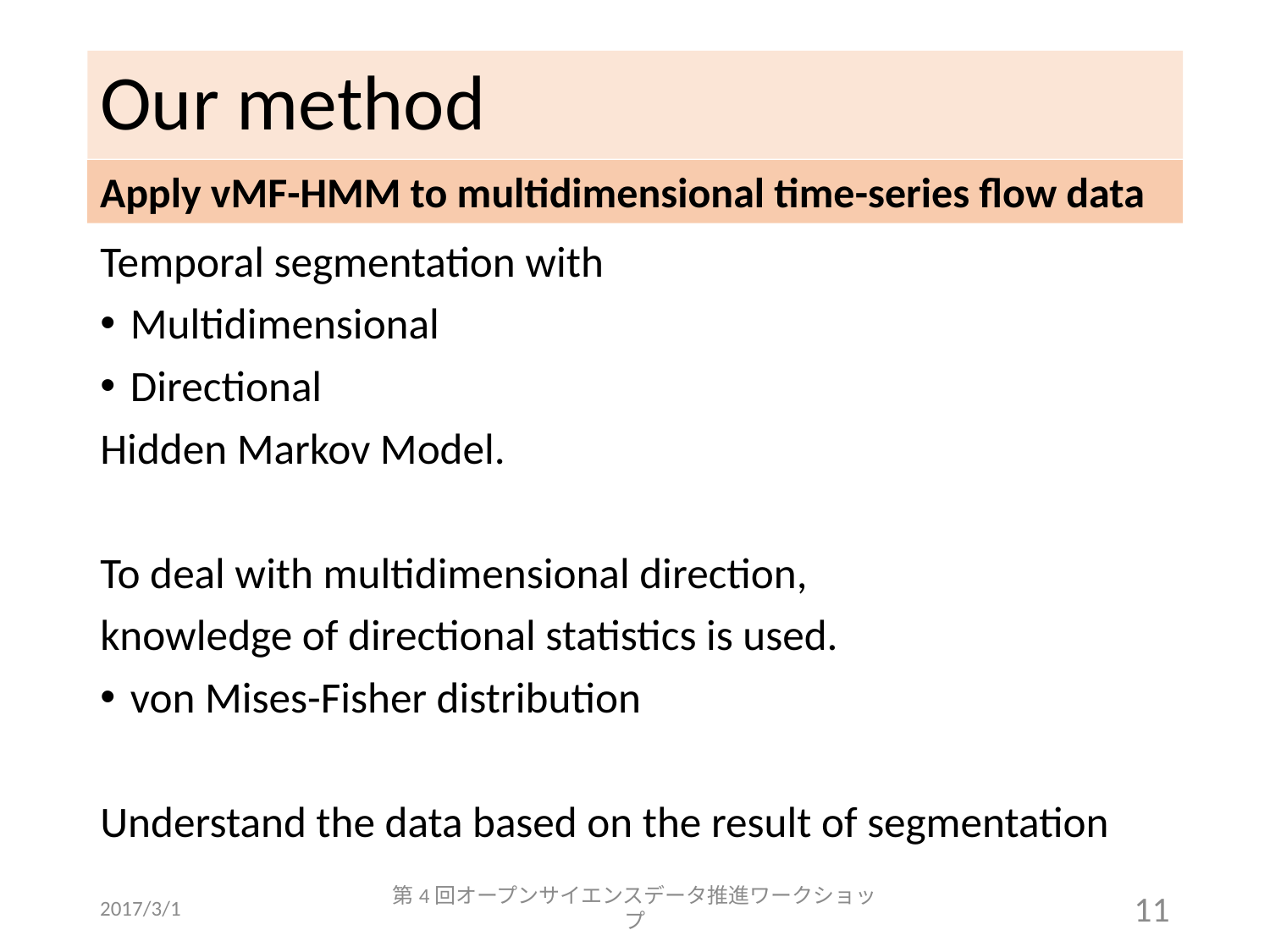

# Our method
Apply vMF-HMM to multidimensional time-series flow data
Temporal segmentation with
Multidimensional
Directional
Hidden Markov Model.

To deal with multidimensional direction,
knowledge of directional statistics is used.
von Mises-Fisher distribution

Understand the data based on the result of segmentation
2017/3/1
第4回オープンサイエンスデータ推進ワークショップ
11